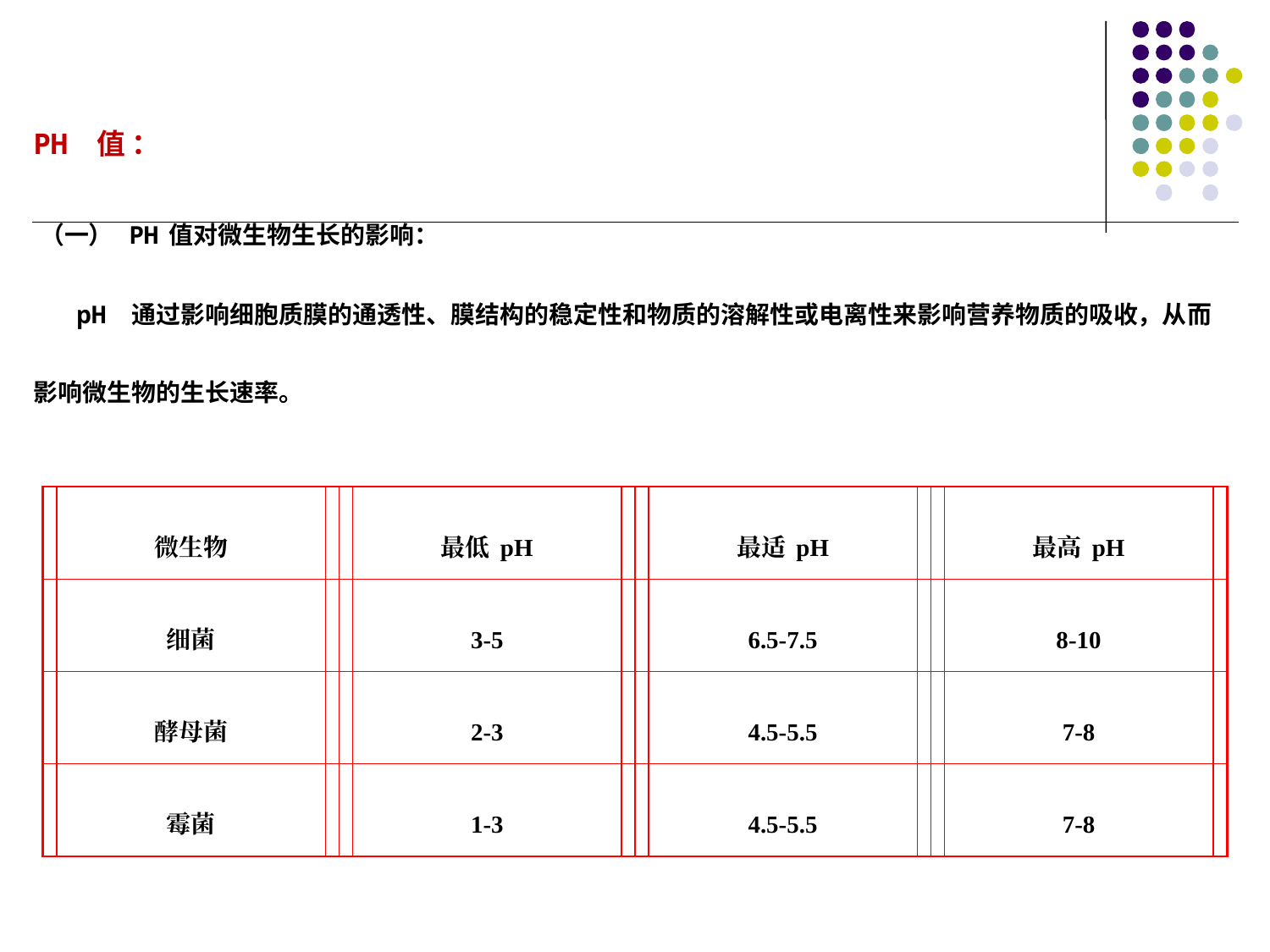

PH 值 ：
 （一） PH值对微生物生长的影响：
      pH 通过影响细胞质膜的通透性、膜结构的稳定性和物质的溶解性或电离性来影响营养物质的吸收，从而影响微生物的生长速率。

微生物

最低pH

最适pH

最高pH

细菌

3-5

6.5-7.5

8-10

酵母菌

2-3

4.5-5.5

7-8

霉菌

1-3

4.5-5.5

7-8